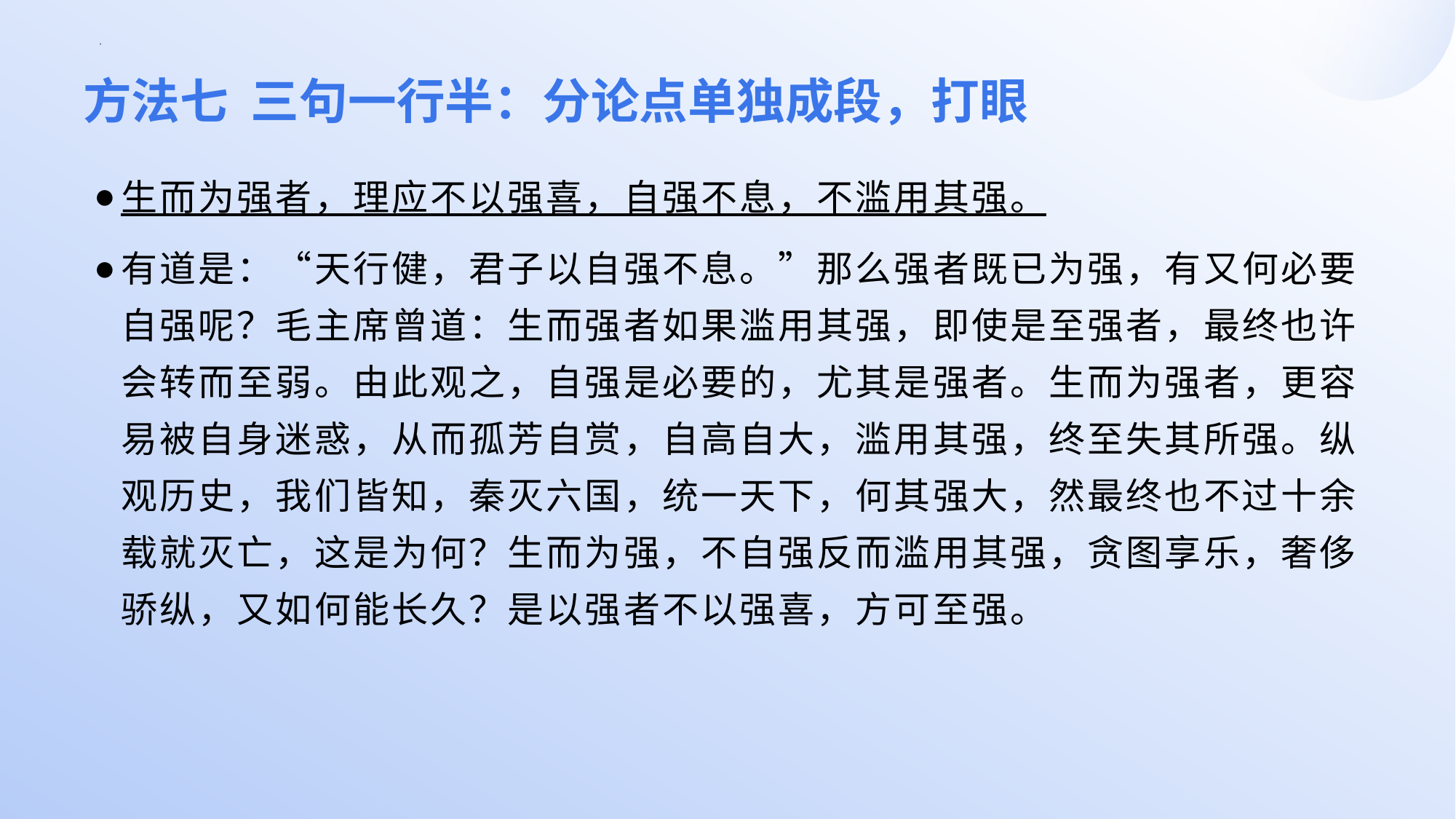

# 方法七  三句一行半：分论点单独成段，打眼
生而为强者，理应不以强喜，自强不息，不滥用其强。
有道是：“天行健，君子以自强不息。”那么强者既已为强，有又何必要自强呢？毛主席曾道：生而强者如果滥用其强，即使是至强者，最终也许会转而至弱。由此观之，自强是必要的，尤其是强者。生而为强者，更容易被自身迷惑，从而孤芳自赏，自高自大，滥用其强，终至失其所强。纵观历史，我们皆知，秦灭六国，统一天下，何其强大，然最终也不过十余载就灭亡，这是为何？生而为强，不自强反而滥用其强，贪图享乐，奢侈骄纵，又如何能长久？是以强者不以强喜，方可至强。